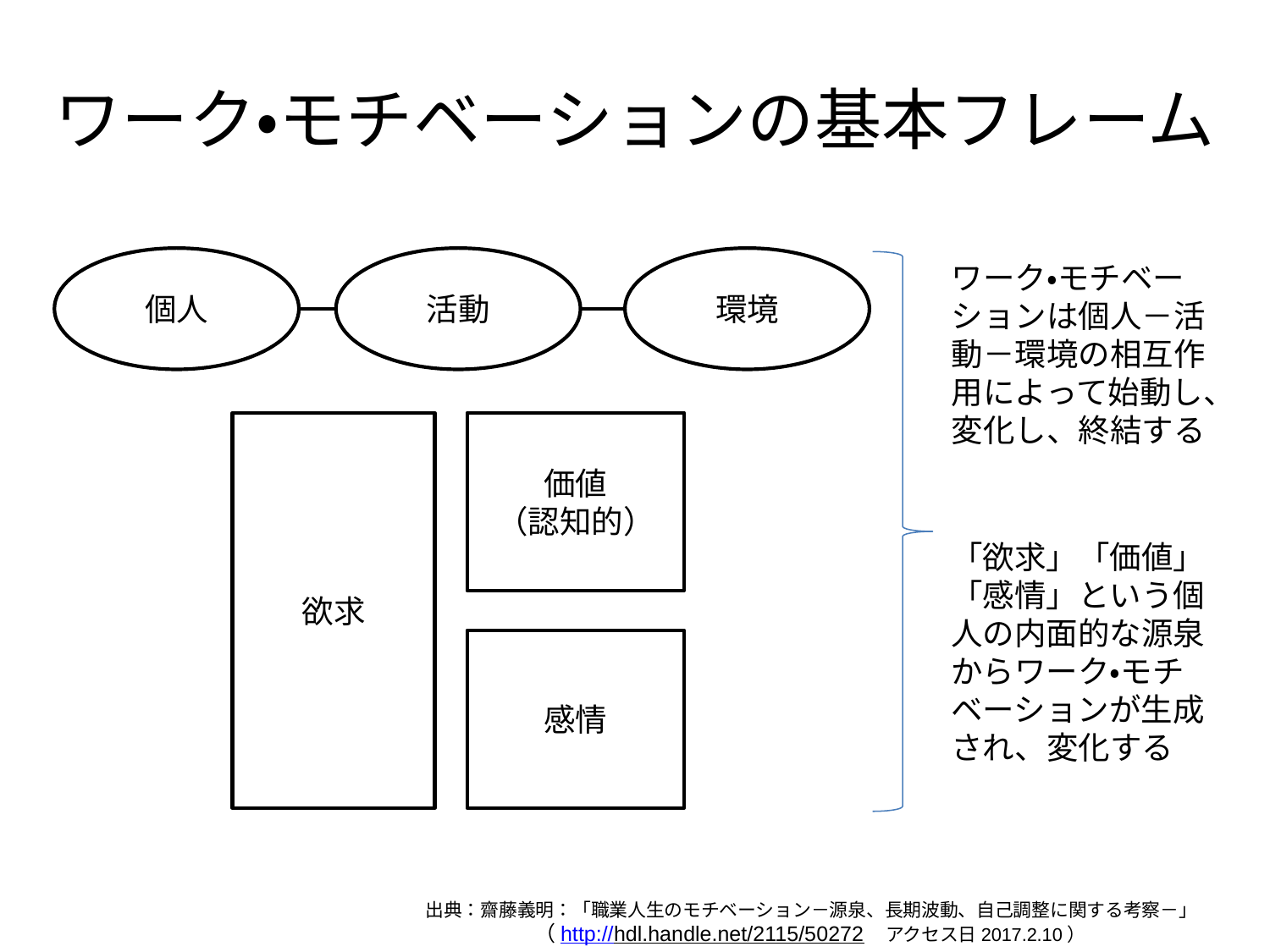

# ワーク・モチベーションの基本フレーム
個人
活動
環境

ワーク・モチベーションは個人－活動－環境の相互作用によって始動し、変化し、終結する
欲求
価値
（認知的）
感情
「欲求」「価値」「感情」という個人の内面的な源泉からワーク・モチベーションが生成され、変化する
出典：齋藤義明：「職業人生のモチベーション－源泉、長期波動、自己調整に関する考察－」
（http://hdl.handle.net/2115/50272　アクセス日2017.2.10）